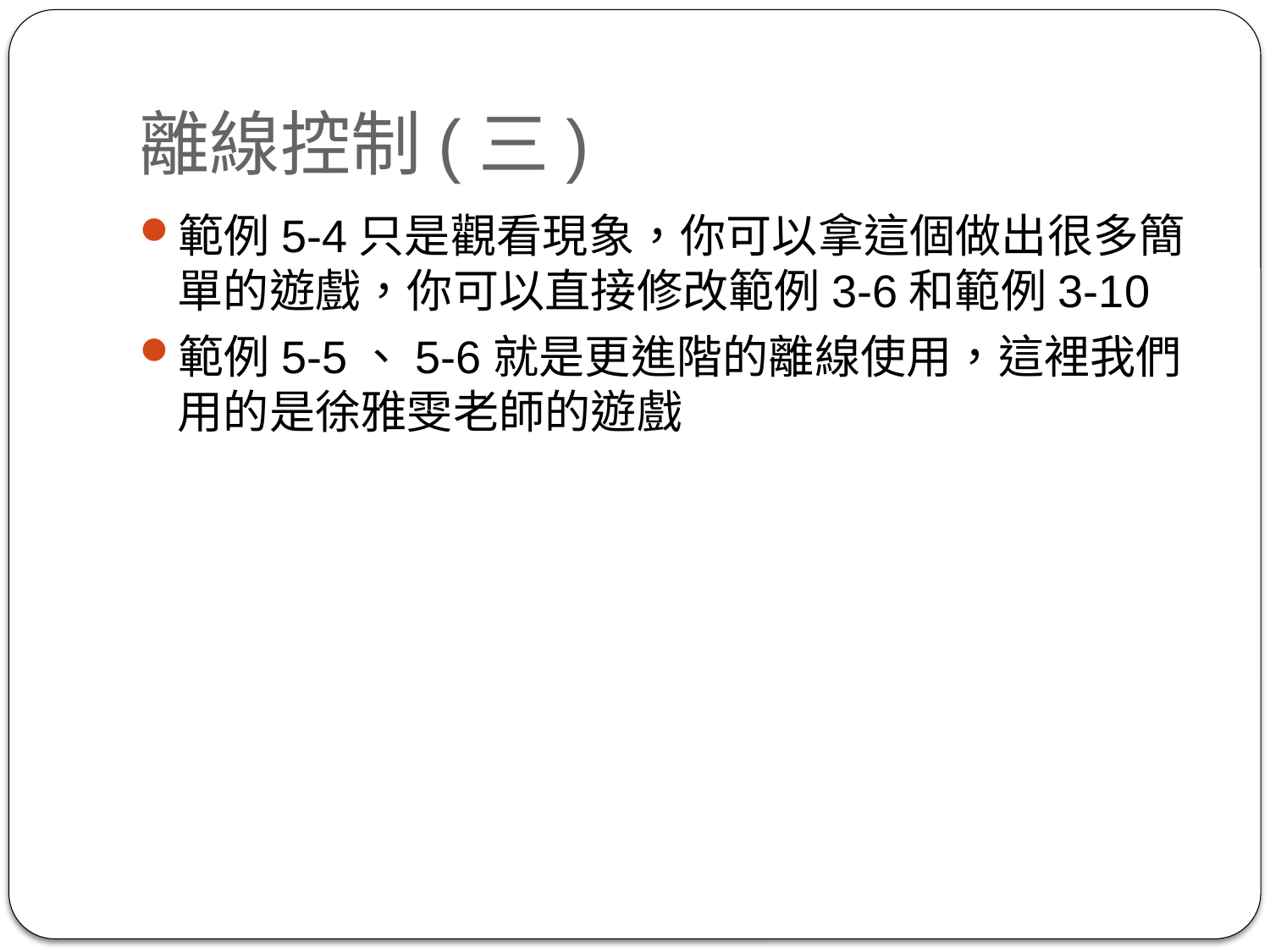

# 離線控制(三)
範例5-4只是觀看現象，你可以拿這個做出很多簡單的遊戲，你可以直接修改範例3-6和範例3-10
範例5-5、5-6就是更進階的離線使用，這裡我們用的是徐雅雯老師的遊戲